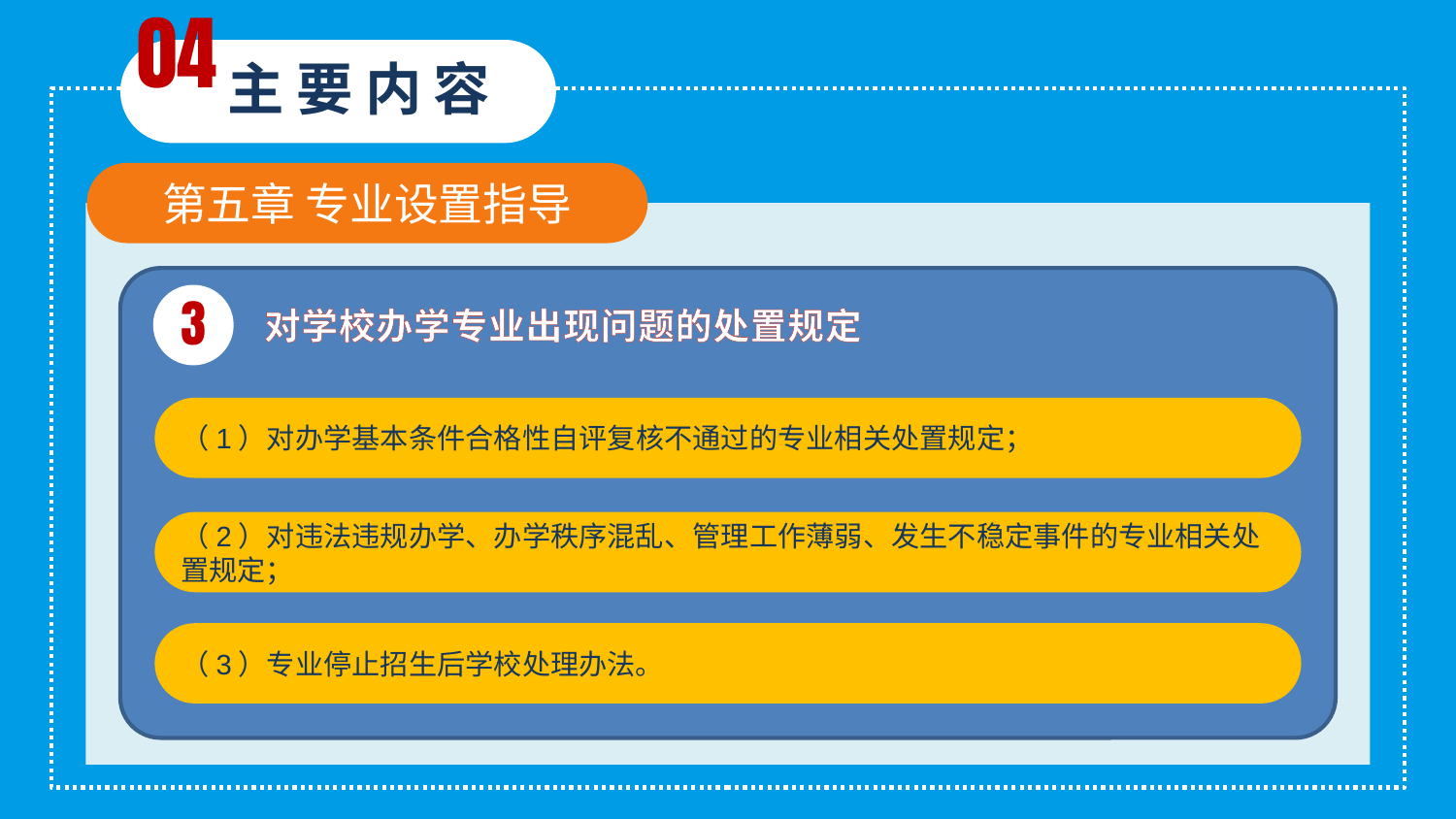

04

主要内容

第五章 专业设置指导

3
对学校办学专业出现问题的处置规定
（1）对办学基本条件合格性自评复核不通过的专业相关处置规定；
（2）对违法违规办学、办学秩序混乱、管理工作薄弱、发生不稳定事件的专业相关处置规定；
（3）专业停止招生后学校处理办法。